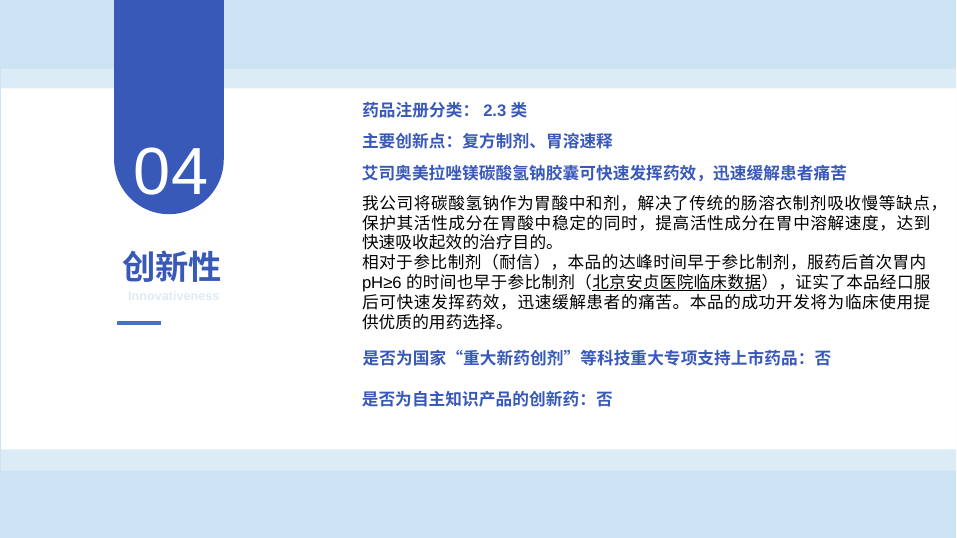

04

药品注册分类：2.3类
主要创新点：复方制剂、胃溶速释
艾司奥美拉唑镁碳酸氢钠胶囊可快速发挥药效，迅速缓解患者痛苦
我公司将碳酸氢钠作为胃酸中和剂，解决了传统的肠溶衣制剂吸收慢等缺点，保护其活性成分在胃酸中稳定的同时，提高活性成分在胃中溶解速度，达到快速吸收起效的治疗目的。
相对于参比制剂（耐信），本品的达峰时间早于参比制剂，服药后首次胃内pH≥6的时间也早于参比制剂（北京安贞医院临床数据），证实了本品经口服后可快速发挥药效，迅速缓解患者的痛苦。本品的成功开发将为临床使用提供优质的用药选择。
创新性
Innovativeness
是否为国家“重大新药创剂”等科技重大专项支持上市药品：否
是否为自主知识产品的创新药：否